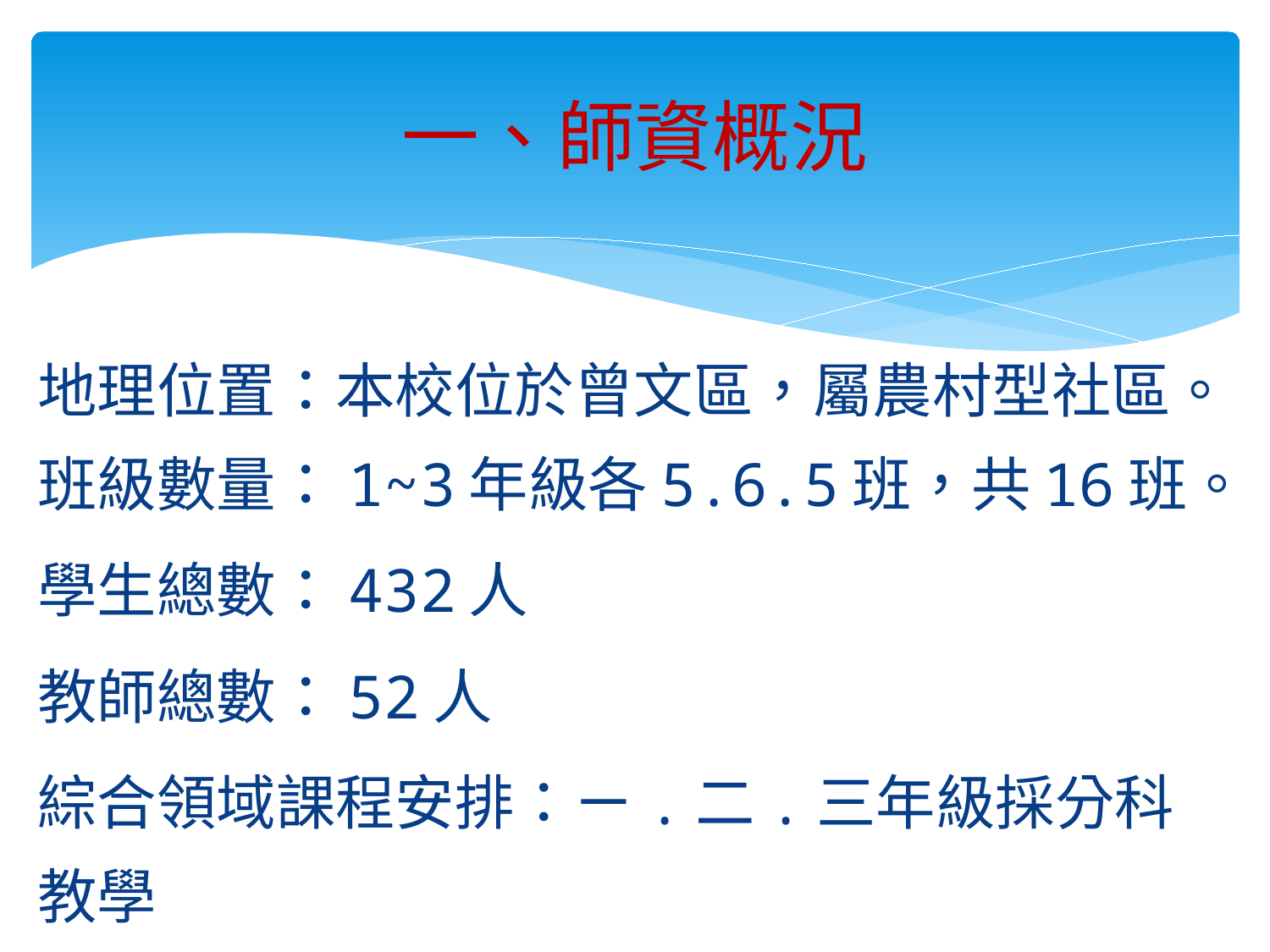

# 一、師資概況
地理位置：本校位於曾文區，屬農村型社區。班級數量：1~3年級各5.6.5班，共16班。
學生總數：432人
教師總數：52人
綜合領域課程安排：ㄧ.二.三年級採分科教學